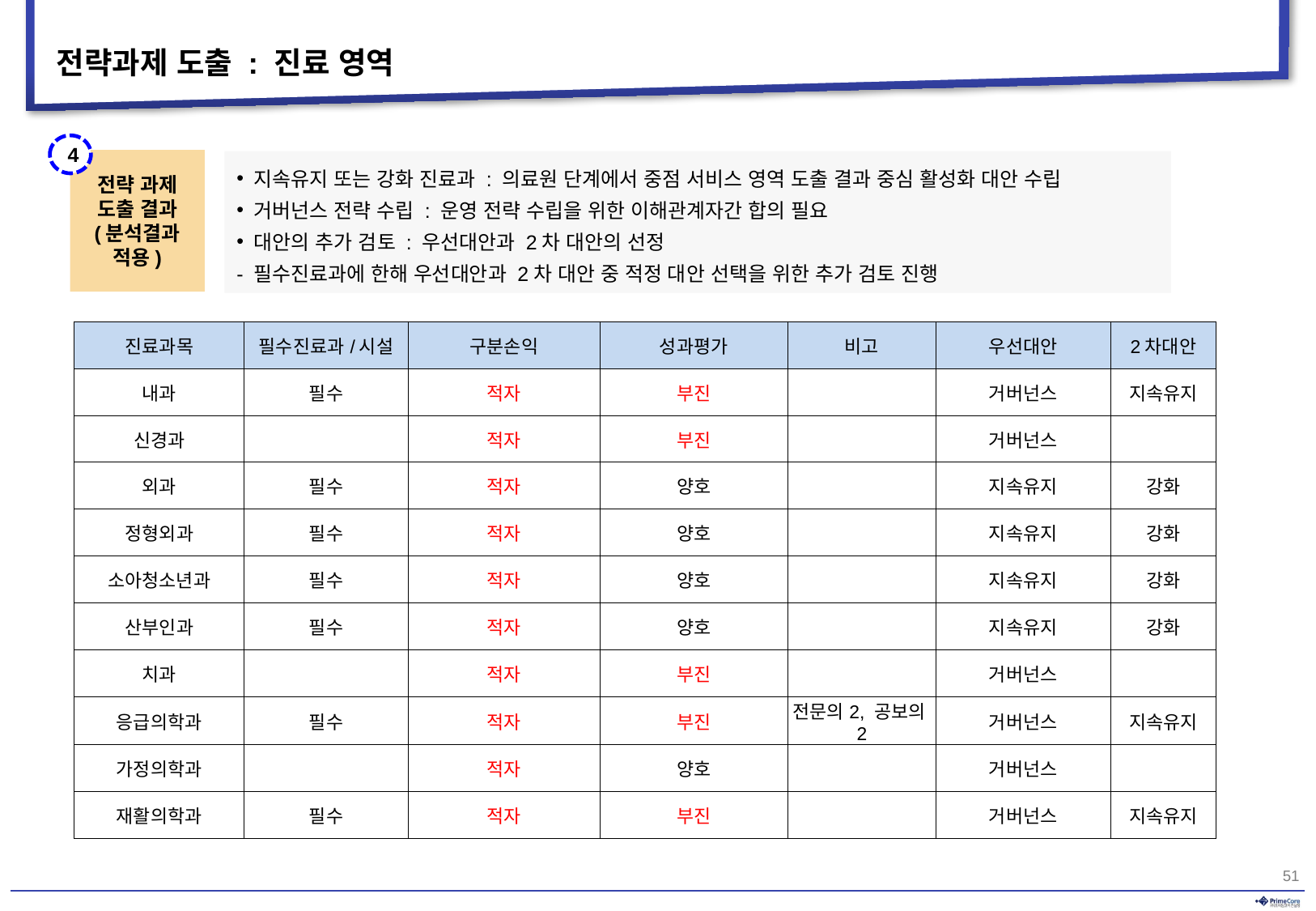

# 전략과제 도출 : 진료 영역
4
전략 과제
도출 결과
(분석결과 적용)
 지속유지 또는 강화 진료과 : 의료원 단계에서 중점 서비스 영역 도출 결과 중심 활성화 대안 수립
 거버넌스 전략 수립 : 운영 전략 수립을 위한 이해관계자간 합의 필요
 대안의 추가 검토 : 우선대안과 2차 대안의 선정
- 필수진료과에 한해 우선대안과 2차 대안 중 적정 대안 선택을 위한 추가 검토 진행
| 진료과목 | 필수진료과/시설 | 구분손익 | 성과평가 | 비고 | 우선대안 | 2차대안 |
| --- | --- | --- | --- | --- | --- | --- |
| 내과 | 필수 | 적자 | 부진 |  | 거버넌스 | 지속유지 |
| 신경과 |  | 적자 | 부진 |  | 거버넌스 |  |
| 외과 | 필수 | 적자 | 양호 |  | 지속유지 | 강화 |
| 정형외과 | 필수 | 적자 | 양호 |  | 지속유지 | 강화 |
| 소아청소년과 | 필수 | 적자 | 양호 |  | 지속유지 | 강화 |
| 산부인과 | 필수 | 적자 | 양호 |  | 지속유지 | 강화 |
| 치과 |  | 적자 | 부진 |  | 거버넌스 |  |
| 응급의학과 | 필수 | 적자 | 부진 | 전문의2, 공보의2 | 거버넌스 | 지속유지 |
| 가정의학과 |  | 적자 | 양호 |  | 거버넌스 |  |
| 재활의학과 | 필수 | 적자 | 부진 |  | 거버넌스 | 지속유지 |